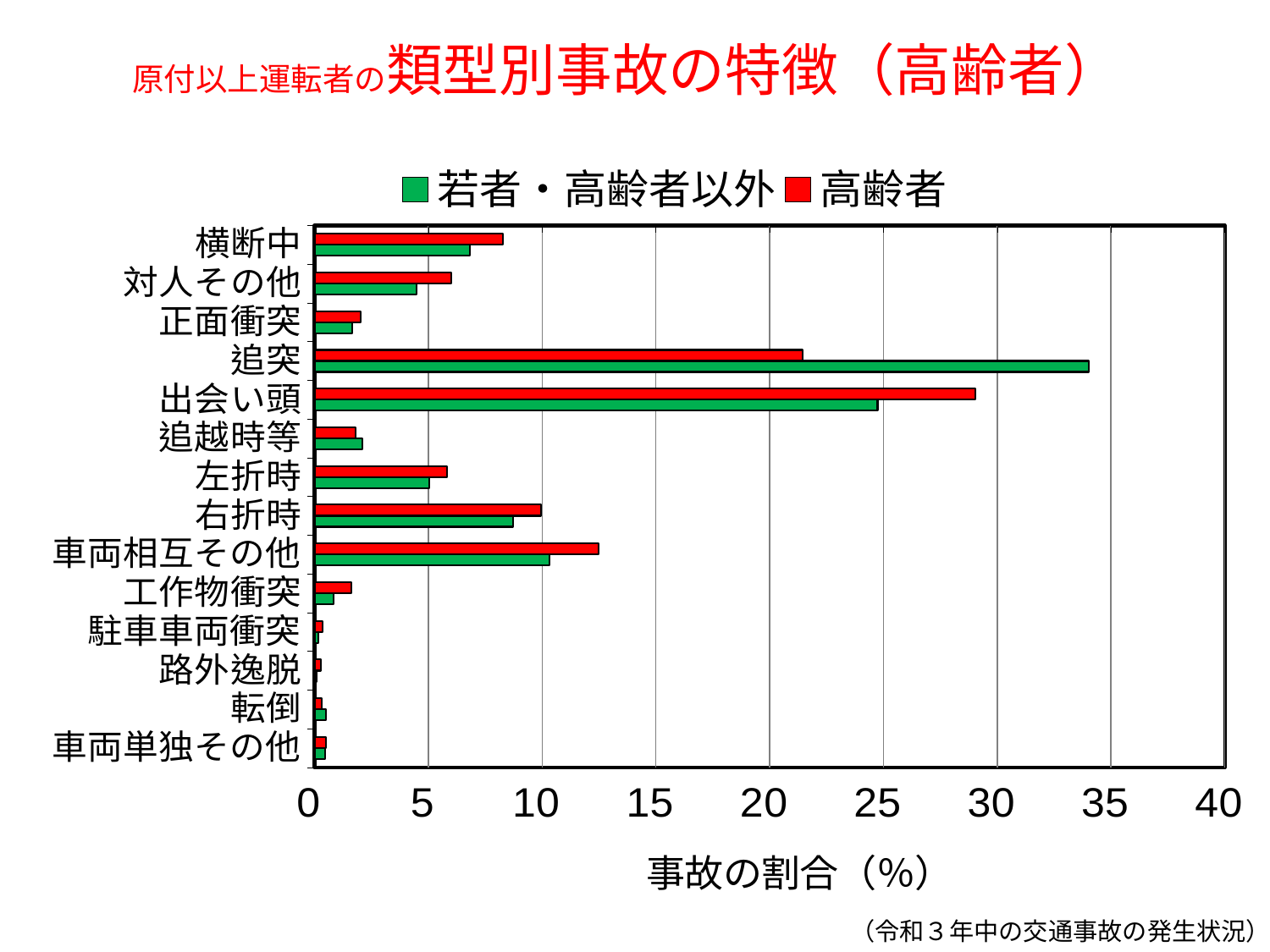

# 原付以上運転者の類型別事故の特徴（高齢者）

### Chart

| Category | 高齢者 | 若者・高齢者以外 |
|---|---|---|
| 横断中 | 8.28542291719011 | 6.842292948203619 |
| 対人その他 | 6.01528206795643 | 4.471449585450656 |
| 正面衝突 | 2.0351458003872245 | 1.6498395292859052 |
| 追突 | 21.461403171694183 | 34.03427832753856 |
| 出会い頭 | 29.044796854909034 | 24.74257822947312 |
| 追越時等 | 1.8178862269254075 | 2.088348043148792 |
| 左折時 | 5.8290595764177295 | 5.048698404207898 |
| 右折時 | 9.94664577821788 | 8.722809129000623 |
| 車両相互その他 | 12.493164452195504 | 10.334759739680841 |
| 工作物衝突 | 1.6301857791046541 | 0.8263127395916913 |
| 駐車車両衝突 | 0.359143376538922 | 0.17885798341802622 |
| 路外逸脱 | 0.26603213076957183 | 0.07800659712935723 |
| 転倒 | 0.31628264435937986 | 0.5159579210127485 |
| 車両単独その他 | 0.4877255730775484 | 0.4574529731657306 |
（令和３年中の交通事故の発生状況）